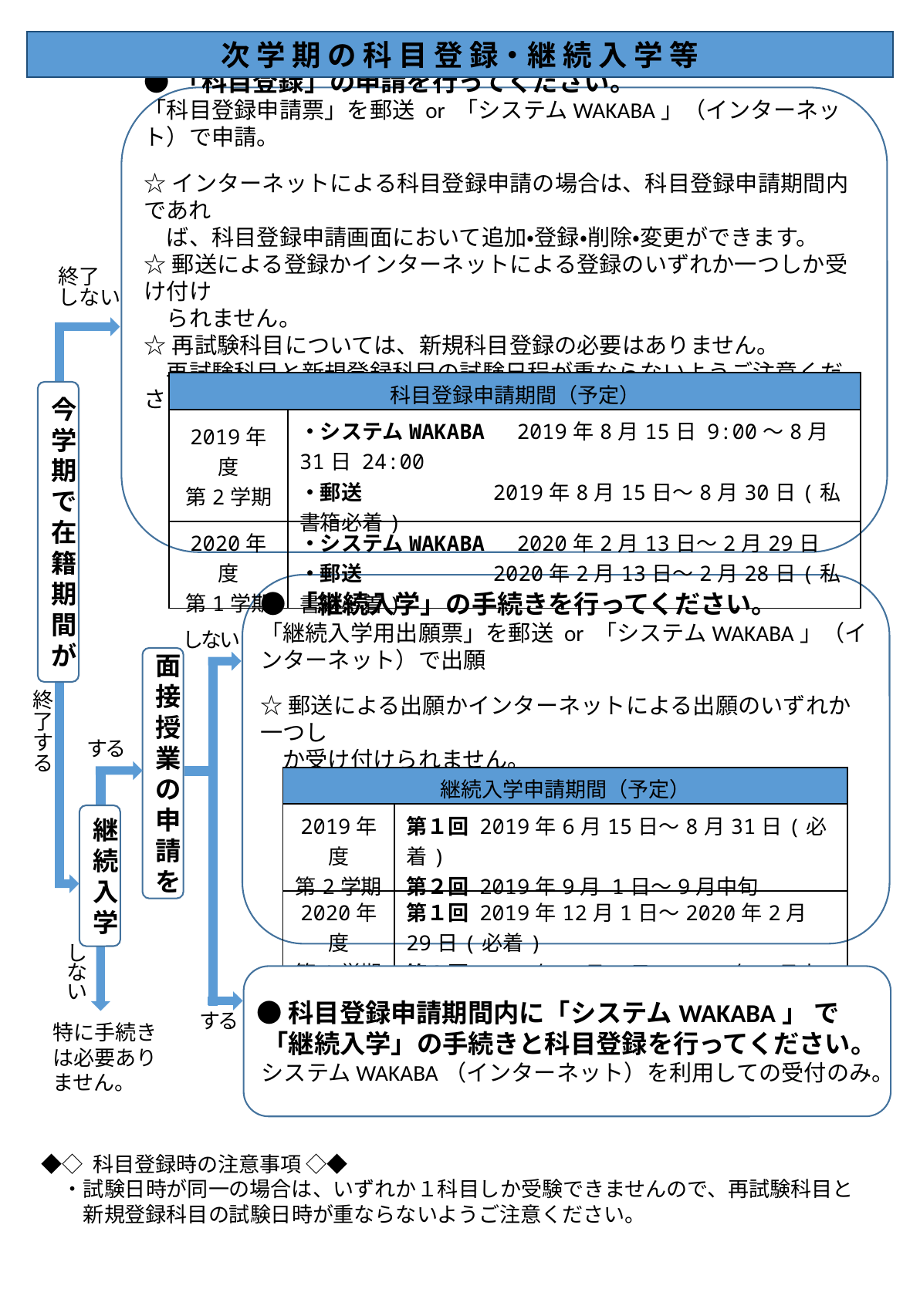

次 学 期 の 科 目 登 録・継 続 入 学 等
●「科目登録」の申請を行ってください。
「科目登録申請票」を郵送 or 「システムWAKABA」（インターネット）で申請。

☆インターネットによる科目登録申請の場合は、科目登録申請期間内であれ
　ば、科目登録申請画面において追加・登録・削除・変更ができます。
☆郵送による登録かインターネットによる登録のいずれか一つしか受け付け
　られません。
☆再試験科目については、新規科目登録の必要はありません。
　再試験科目と新規登録科目の試験日程が重ならないようご注意ください。

終了
しない

| 科目登録申請期間（予定） |  |
| --- | --- |
| 2019年度 第2学期 | ・システムWAKABA　2019年8月15日 9:00～8月31日 24:00 ・郵送　　　　　　2019年8月15日～8月30日(私書箱必着) |
| 2020年度 第1学期 | ・システムWAKABA　2020年2月13日～2月29日 ・郵送　　　　　　2020年2月13日～2月28日(私書箱必着) |
今学期で在籍期間が

●「継続入学」の手続きを行ってください。
「継続入学用出願票」を郵送 or 「システムWAKABA」（インターネット）で出願

☆郵送による出願かインターネットによる出願のいずれか一つし
　か受け付けられません。

しない
面接授業の申請を

終了する
する

| 継続入学申請期間（予定） |  |
| --- | --- |
| 2019年度 第2学期 | 第１回 2019年6月15日～8月31日(必着) 第２回 2019年9月 1日～9月中旬 |
| 2020年度 第1学期 | 第１回 2019年12月1日～2020年2月29日(必着) 第２回 2020年 3月1日～2020年3月中旬 |
継続入学

しない
 ●科目登録申請期間内に「システムWAKABA」 で
 「継続入学」の手続きと科目登録を行ってください。
 システムWAKABA（インターネット）を利用しての受付のみ。

する
特に手続きは必要ありません。
◆◇ 科目登録時の注意事項 ◇◆
　・試験日時が同一の場合は、いずれか１科目しか受験できませんので、再試験科目と
　　新規登録科目の試験日時が重ならないようご注意ください。